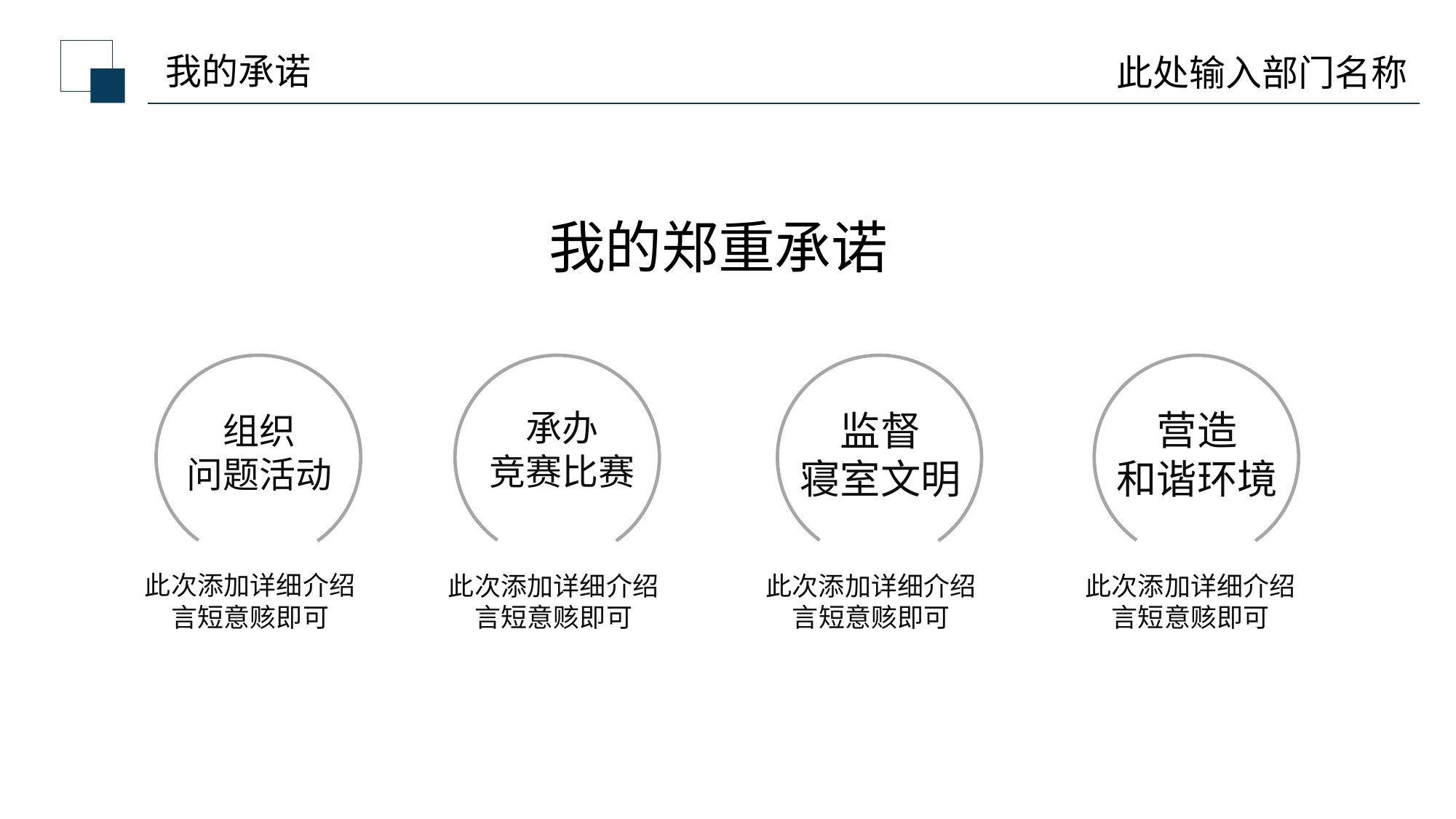

我的承诺
此处输入部门名称

我的郑重承诺

组织
问题活动
此次添加详细介绍
言短意赅即可

承办
竞赛比赛
此次添加详细介绍
言短意赅即可

监督
寝室文明
此次添加详细介绍
言短意赅即可

营造
和谐环境
此次添加详细介绍
言短意赅即可